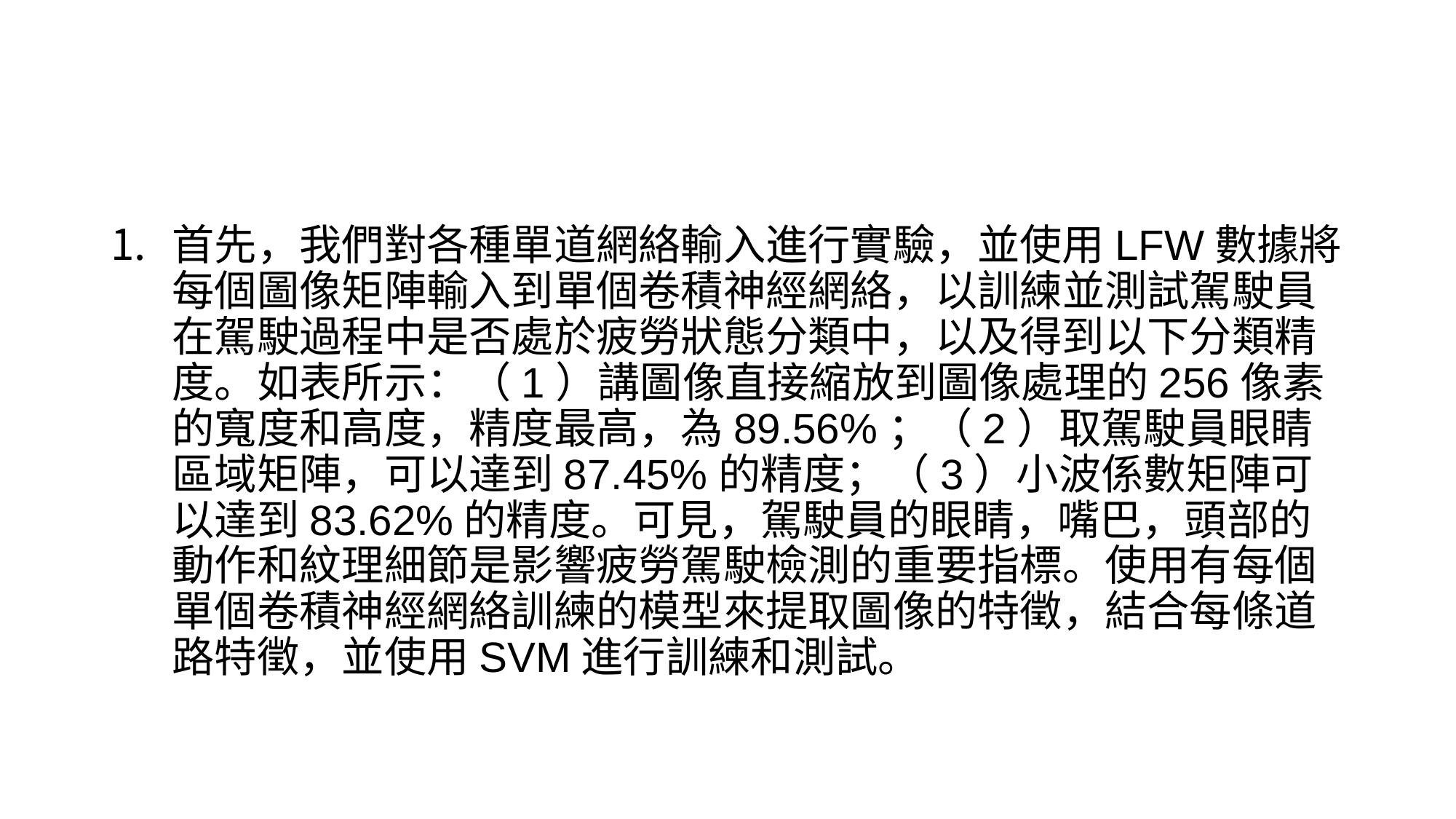

#
首先，我們對各種單道網絡輸入進行實驗，並使用LFW數據將每個圖像矩陣輸入到單個卷積神經網絡，以訓練並測試駕駛員在駕駛過程中是否處於疲勞狀態分類中，以及得到以下分類精度。如表所示：（1）講圖像直接縮放到圖像處理的256像素的寬度和高度，精度最高，為89.56%；（2）取駕駛員眼睛區域矩陣，可以達到87.45%的精度；（3）小波係數矩陣可以達到83.62%的精度。可見，駕駛員的眼睛，嘴巴，頭部的動作和紋理細節是影響疲勞駕駛檢測的重要指標。使用有每個單個卷積神經網絡訓練的模型來提取圖像的特徵，結合每條道路特徵，並使用SVM進行訓練和測試。